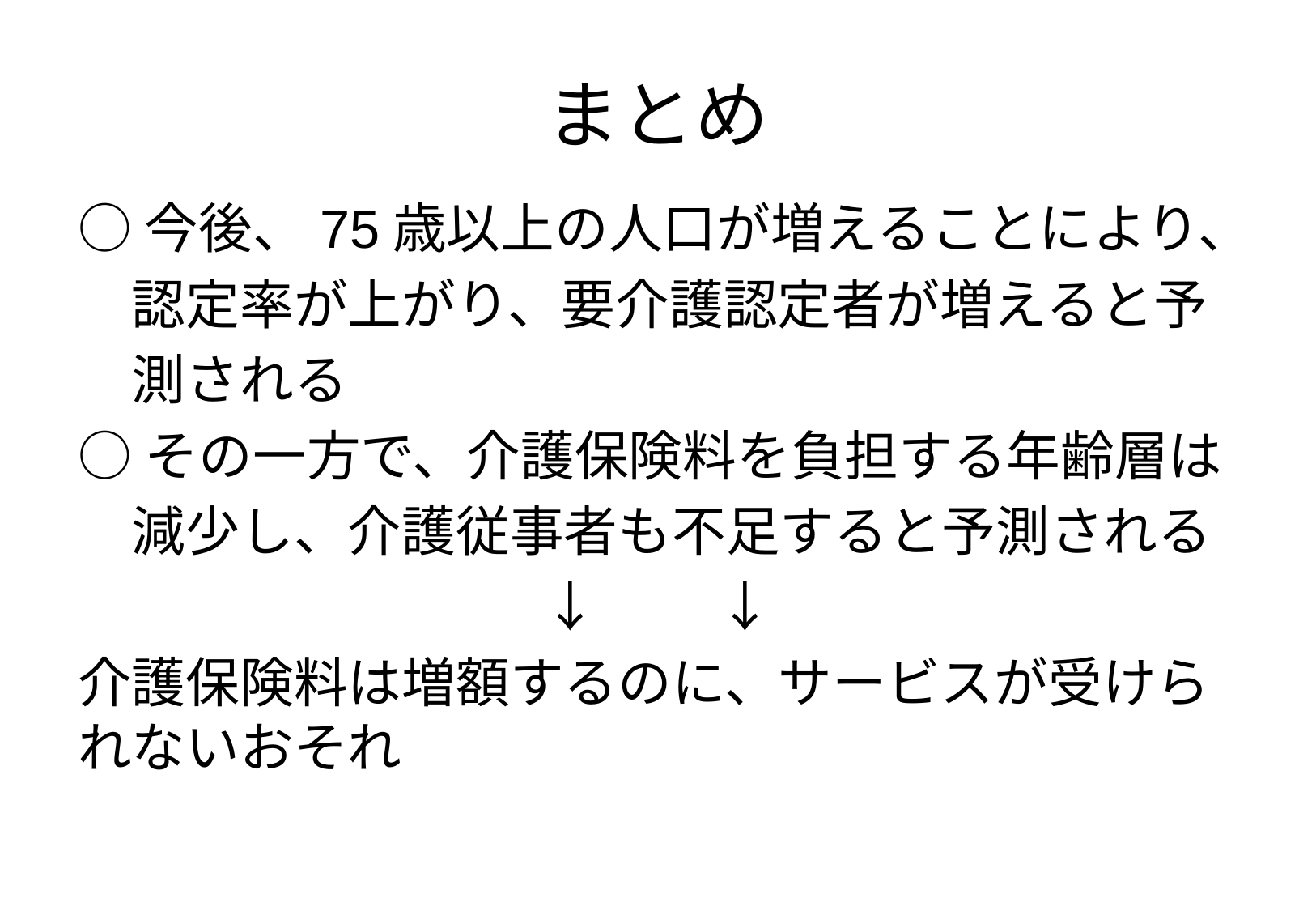

# まとめ
○今後、75歳以上の人口が増えることにより、
　認定率が上がり、要介護認定者が増えると予
　測される
○その一方で、介護保険料を負担する年齢層は
　減少し、介護従事者も不足すると予測される
↓　　↓
介護保険料は増額するのに、サービスが受けられないおそれ